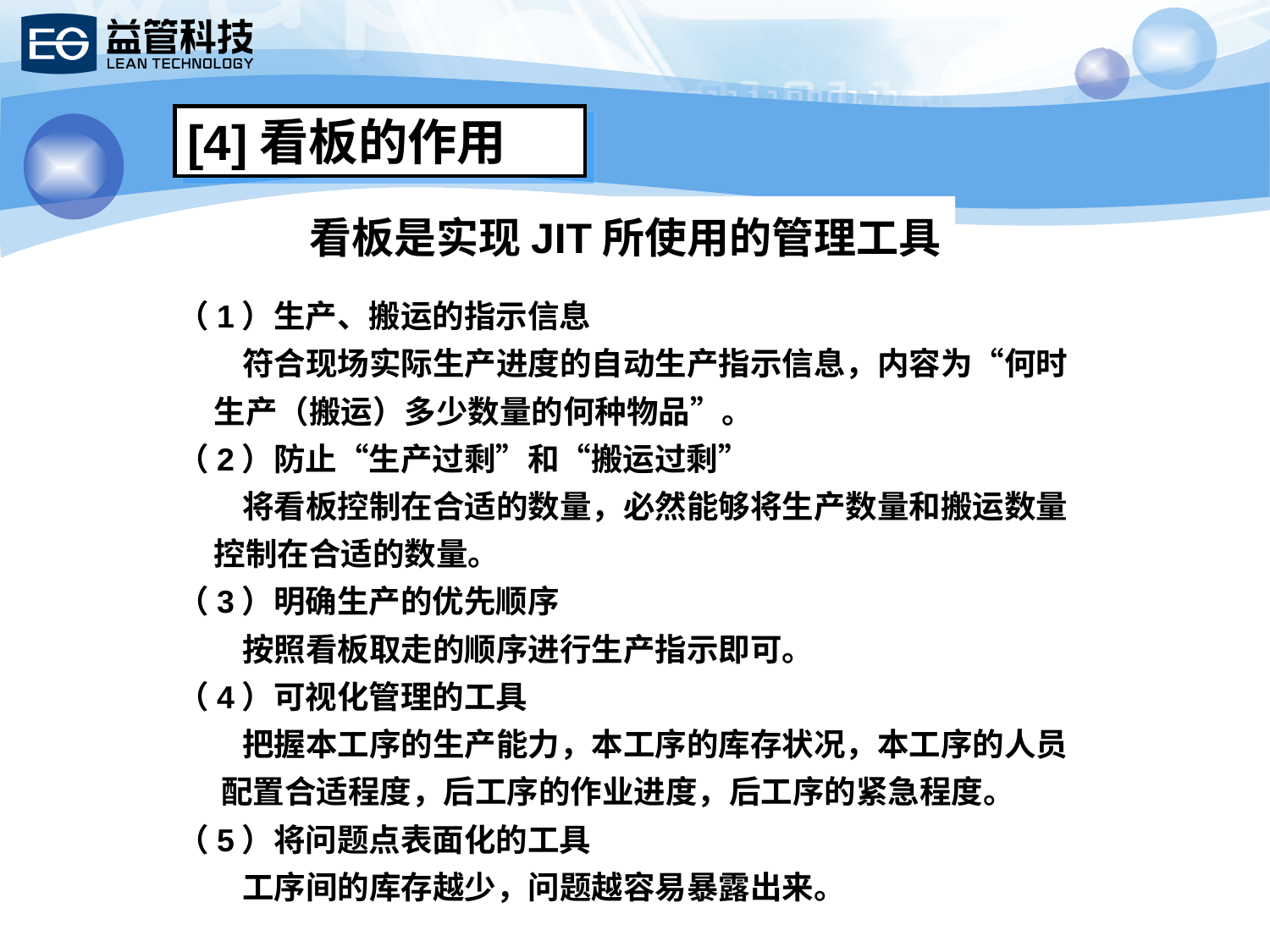

[4]看板的作用
看板是实现JIT所使用的管理工具
（1）生产、搬运的指示信息
        符合现场实际生产进度的自动生产指示信息，内容为“何时
    生产（搬运）多少数量的何种物品”。
（2）防止“生产过剩”和“搬运过剩”
        将看板控制在合适的数量，必然能够将生产数量和搬运数量
    控制在合适的数量。
（3）明确生产的优先顺序
        按照看板取走的顺序进行生产指示即可。
（4）可视化管理的工具
        把握本工序的生产能力，本工序的库存状况，本工序的人员
     配置合适程度，后工序的作业进度，后工序的紧急程度。
（5）将问题点表面化的工具
        工序间的库存越少，问题越容易暴露出来。